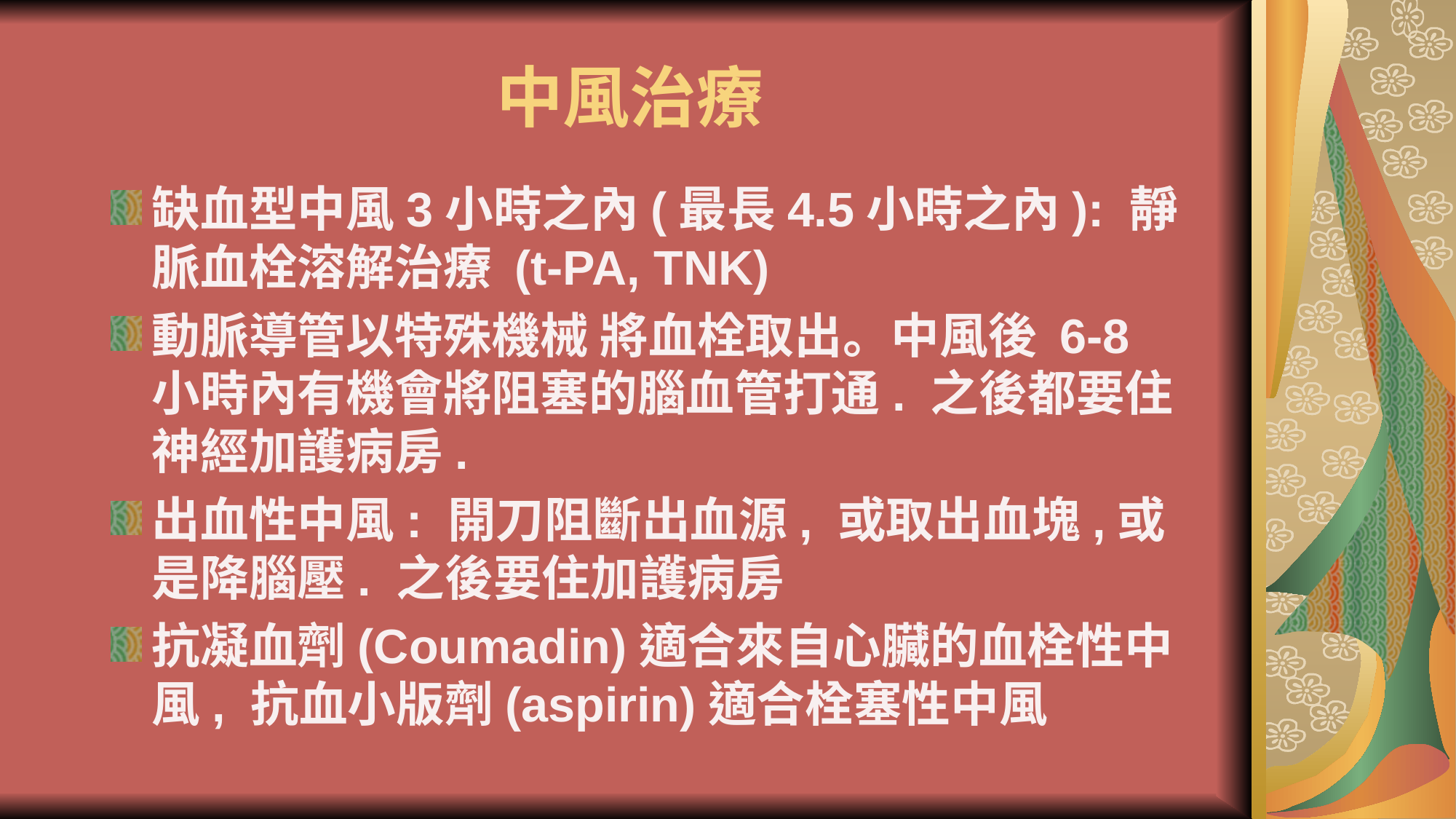

# 中風治療
缺血型中風3小時之內(最長4.5小時之內): 靜脈血栓溶解治療 (t-PA, TNK)
動脈導管以特殊機械 將血栓取出。中風後 6-8 小時內有機會將阻塞的腦血管打通. 之後都要住神經加護病房.
出血性中風: 開刀阻斷出血源, 或取出血塊,或是降腦壓. 之後要住加護病房
抗凝血劑(Coumadin)適合來自心臟的血栓性中風, 抗血小版劑(aspirin)適合栓塞性中風